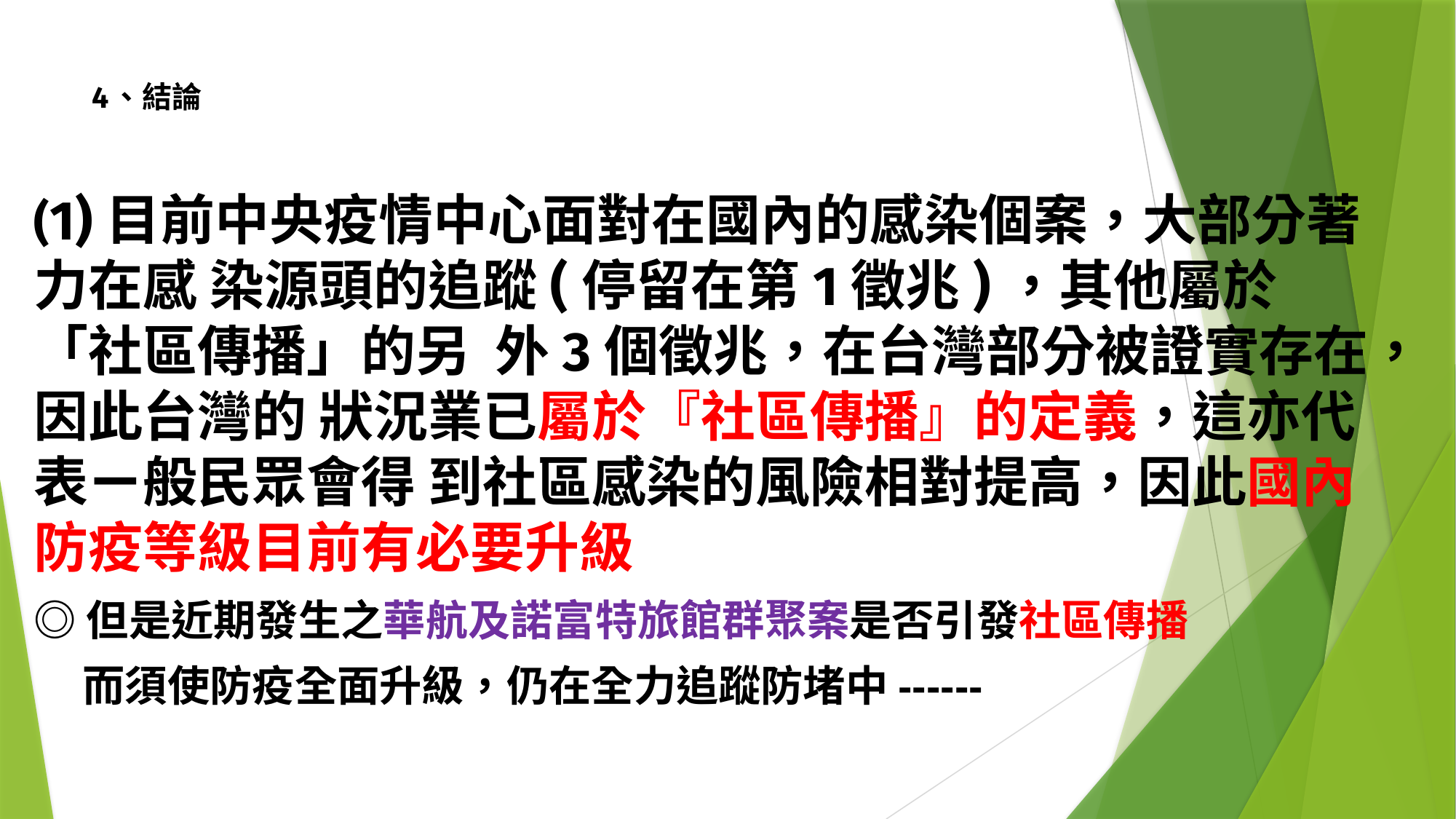

# 4、結論
(1)目前中央疫情中心面對在國內的感染個案，大部分著力在感 染源頭的追蹤(停留在第1徵兆)，其他屬於「社區傳播」的另  外3個徵兆，在台灣部分被證實存在，因此台灣的 狀況業已屬於『社區傳播』的定義，這亦代表ㄧ般民眾會得 到社區感染的風險相對提高，因此國內防疫等級目前有必要升級
◎但是近期發生之華航及諾富特旅館群聚案是否引發社區傳播
    而須使防疫全面升級，仍在全力追蹤防堵中------